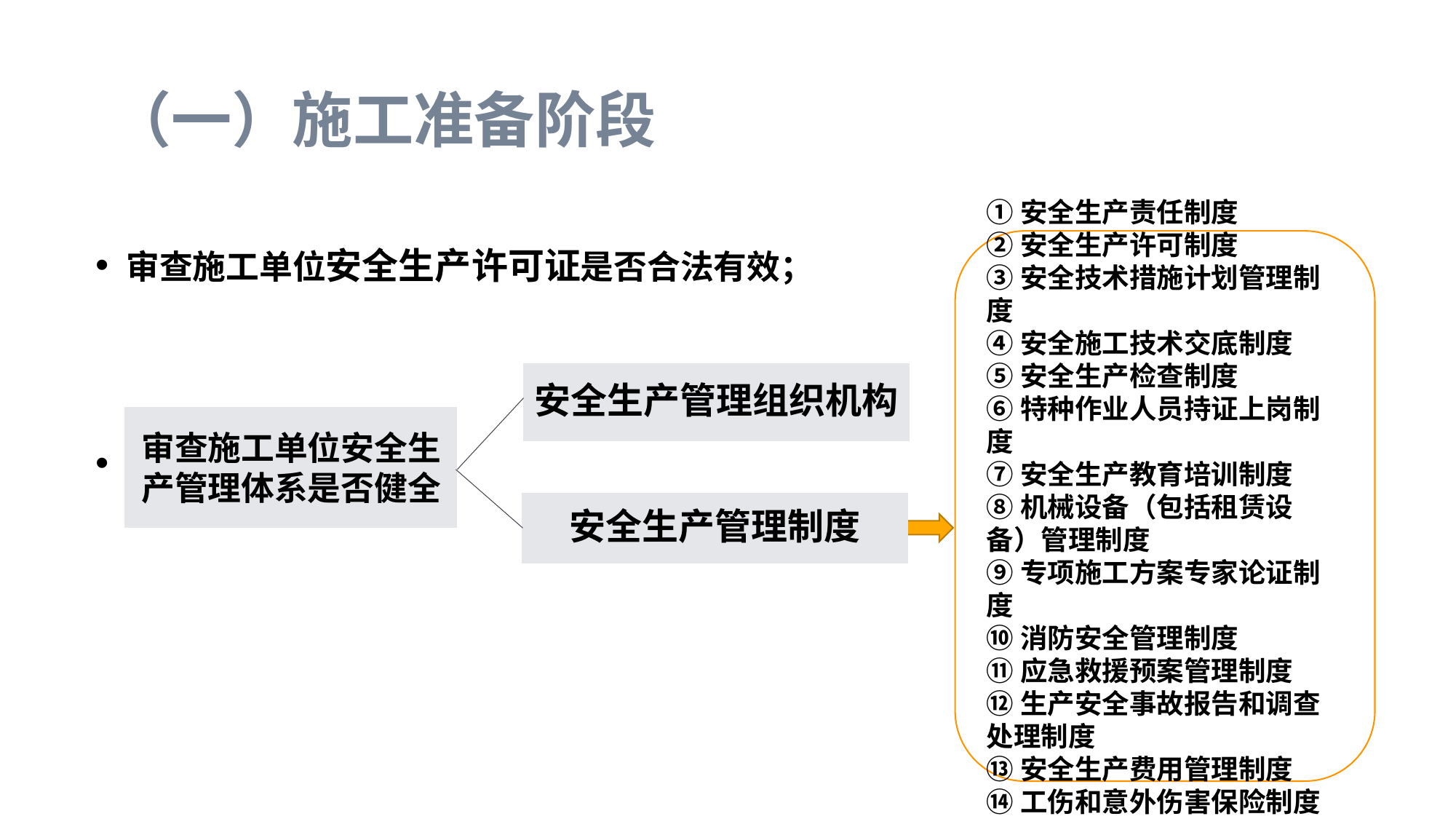

# （一）施工准备阶段
 审查施工单位安全生产许可证是否合法有效；

   审

①安全生产责任制度
②安全生产许可制度
③安全技术措施计划管理制度
④安全施工技术交底制度
⑤安全生产检查制度
⑥特种作业人员持证上岗制度
⑦安全生产教育培训制度
⑧机械设备（包括租赁设备）管理制度
⑨专项施工方案专家论证制度
⑩消防安全管理制度
⑪应急救援预案管理制度
⑫生产安全事故报告和调查处理制度
⑬安全生产费用管理制度
⑭工伤和意外伤害保险制度
安全生产管理组织机构
审查施工单位安全生产管理体系是否健全
安全生产管理制度